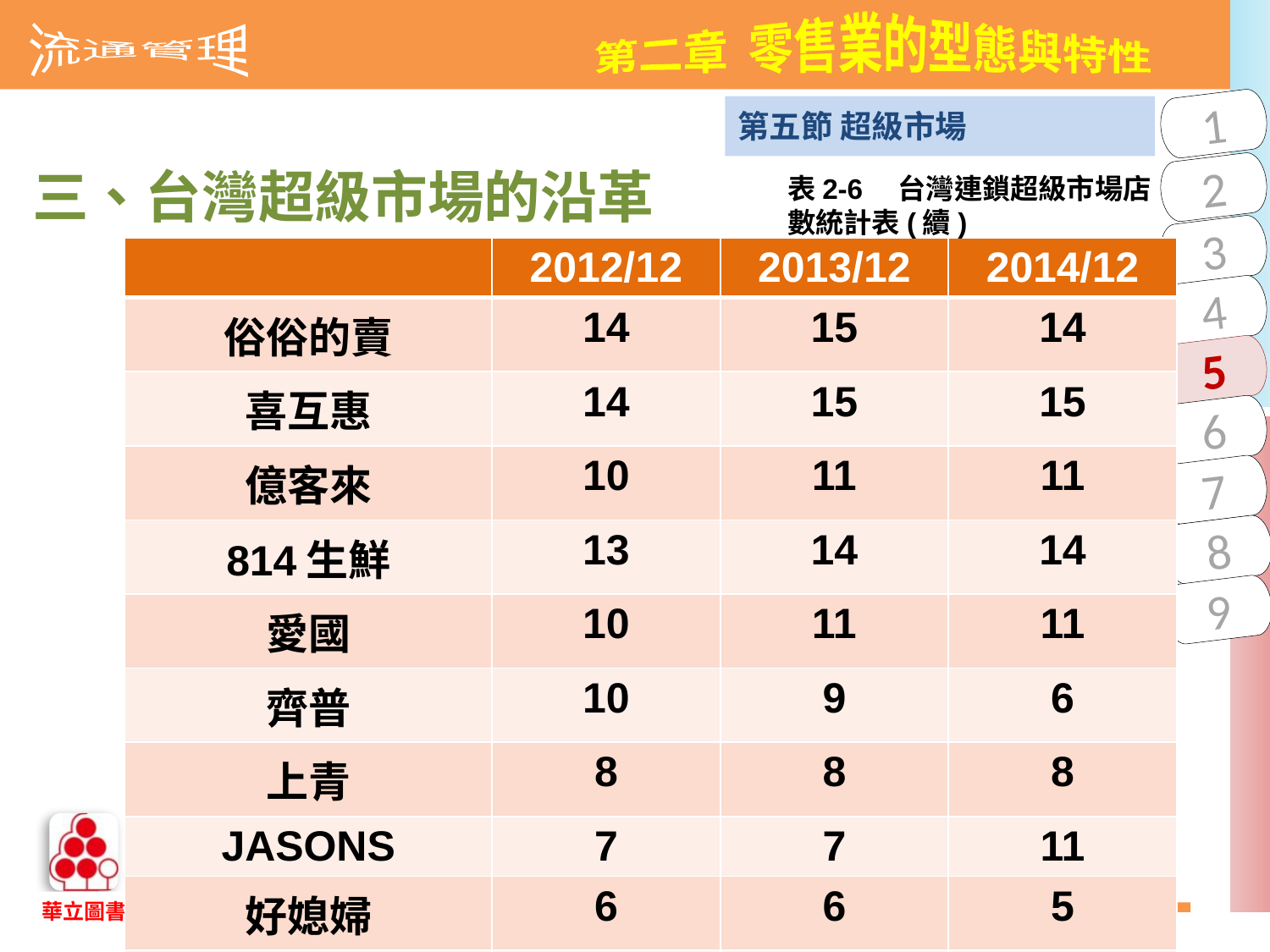

第五節 超級市場
三、台灣超級市場的沿革
表2-6　台灣連鎖超級市場店數統計表(續)
|  | 2012/12 | 2013/12 | 2014/12 |
| --- | --- | --- | --- |
| 俗俗的賣 | 14 | 15 | 14 |
| 喜互惠 | 14 | 15 | 15 |
| 億客來 | 10 | 11 | 11 |
| 814生鮮 | 13 | 14 | 14 |
| 愛國 | 10 | 11 | 11 |
| 齊普 | 10 | 9 | 6 |
| 上青 | 8 | 8 | 8 |
| JASONS | 7 | 7 | 11 |
| 好媳婦 | 6 | 6 | 5 |
| City’super | 6 | 6 | 6 |